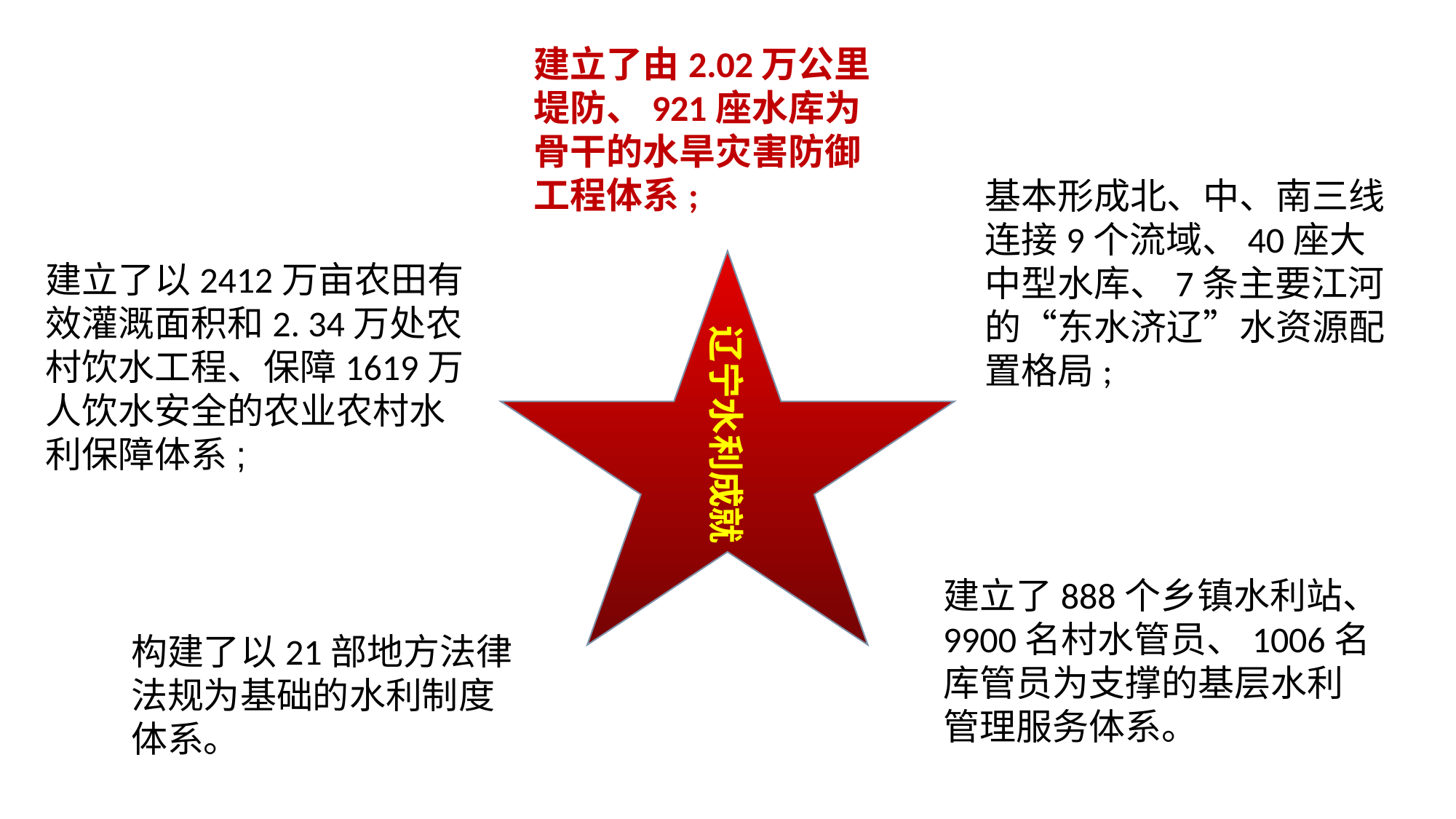

建立了由2.02万公里堤防、921座水库为骨干的水旱灾害防御工程体系;
基本形成北、中、南三线连接9个流域、40座大中型水库、7条主要江河的“东水济辽”水资源配置格局;
建立了以2412万亩农田有效灌溉面积和2. 34万处农村饮水工程、保障1619万人饮水安全的农业农村水利保障体系;

辽宁水利成就
建立了888个乡镇水利站、9900名村水管员、1006名库管员为支撑的基层水利管理服务体系。
构建了以21部地方法律法规为基础的水利制度体系。